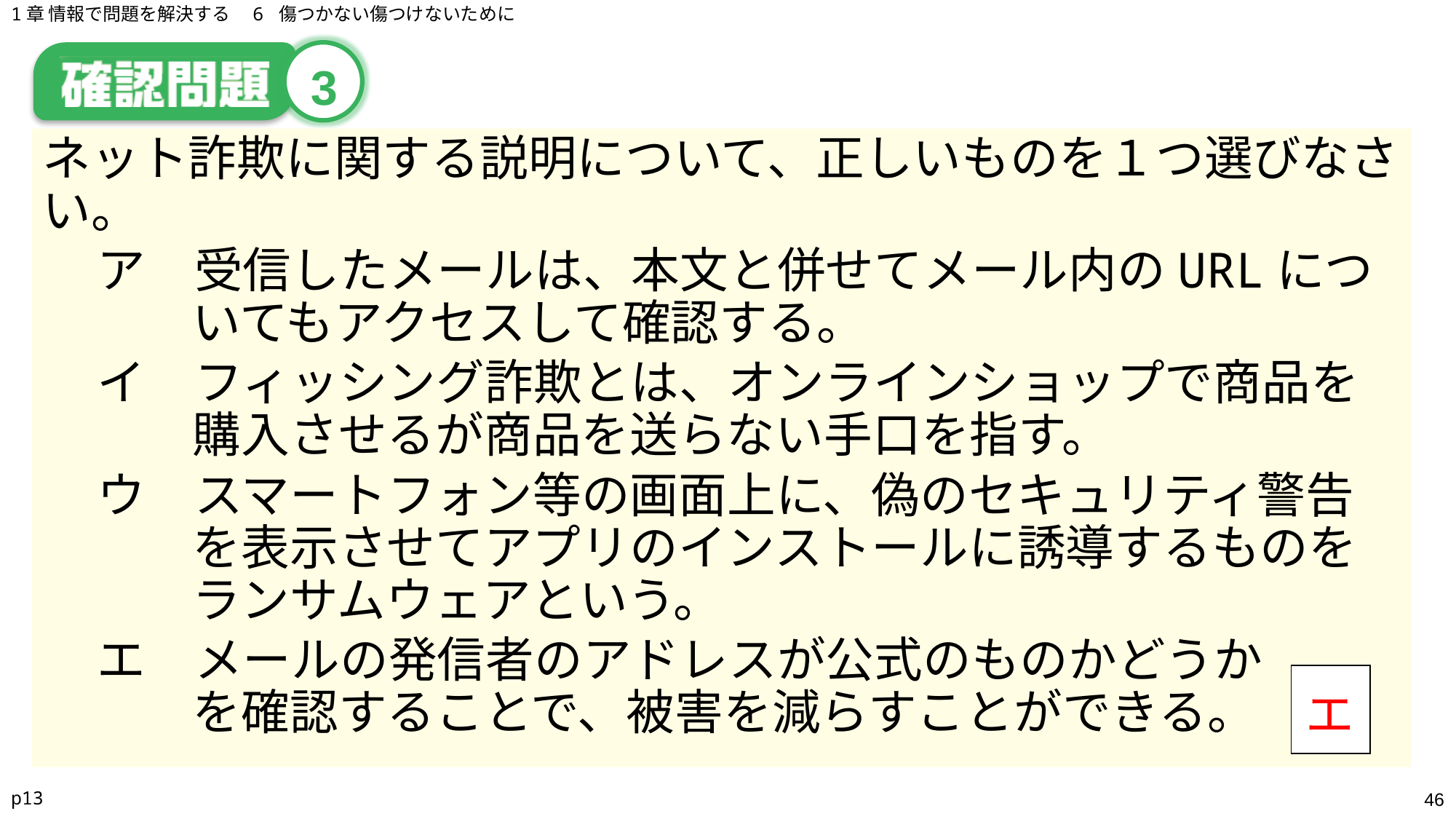

1章 情報で問題を解決する　6 傷つかない傷つけないために
# 3
ネット詐欺に関する説明について、正しいものを１つ選びなさい。
ア　受信したメールは、本文と併せてメール内のURLについてもアクセスして確認する。
イ　フィッシング詐欺とは、オンラインショップで商品を購入させるが商品を送らない手口を指す。
ウ　スマートフォン等の画面上に、偽のセキュリティ警告を表示させてアプリのインストールに誘導するものをランサムウェアという。
エ　メールの発信者のアドレスが公式のものかどうか
を確認することで、被害を減らすことができる。
|  |
| --- |
エ
p13
46